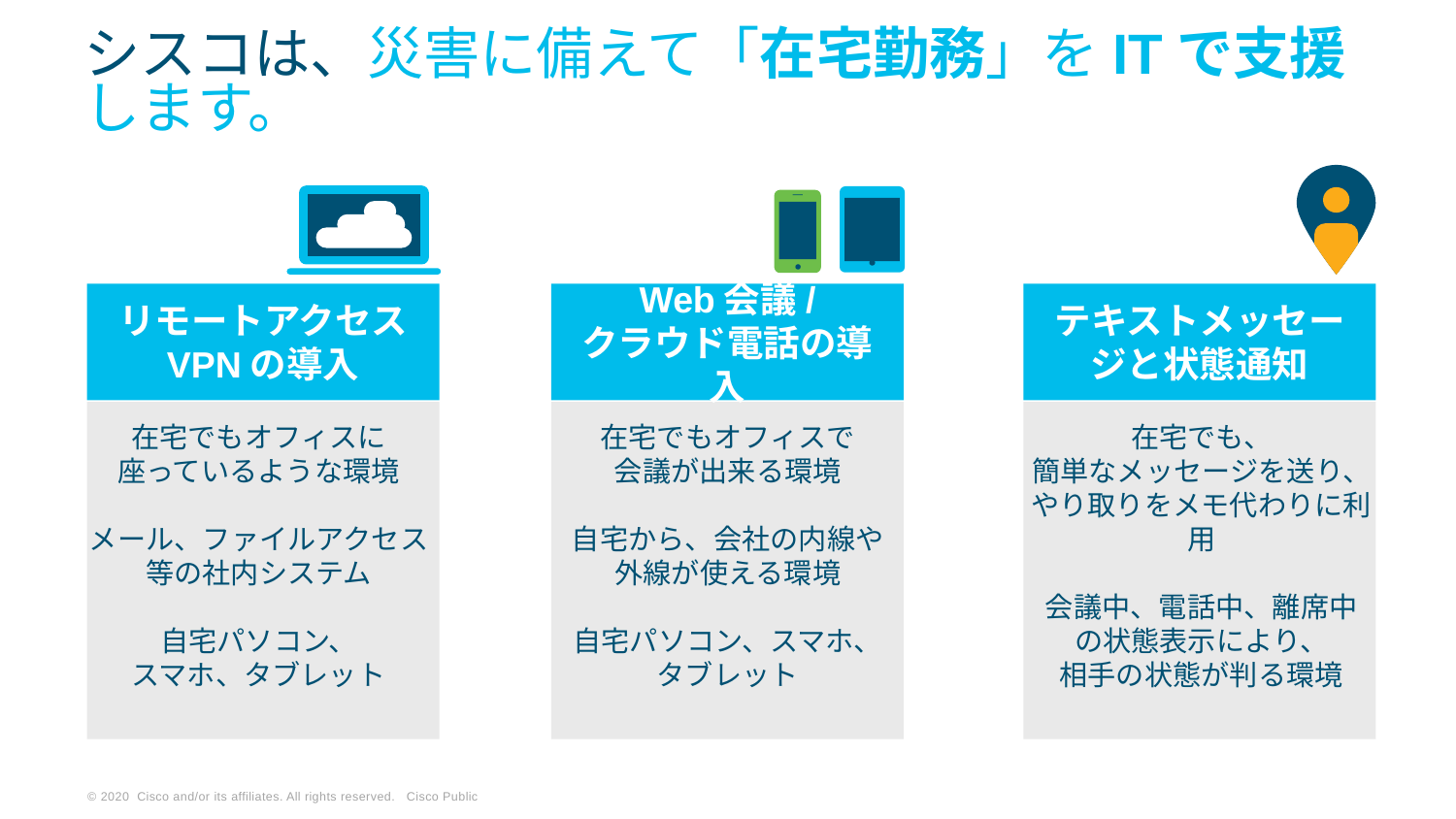

# シスコは、災害に備えて「在宅勤務」をITで支援します。

リモートアクセス
VPNの導入
Web会議/
クラウド電話の導入
テキストメッセージと状態通知

在宅でもオフィスに
座っているような環境

メール、ファイルアクセス
等の社内システム

自宅パソコン、
スマホ、タブレット
在宅でもオフィスで
会議が出来る環境

自宅から、会社の内線や
外線が使える環境

自宅パソコン、スマホ、
タブレット
在宅でも、
簡単なメッセージを送り、
やり取りをメモ代わりに利用

会議中、電話中、離席中
の状態表示により、
相手の状態が判る環境